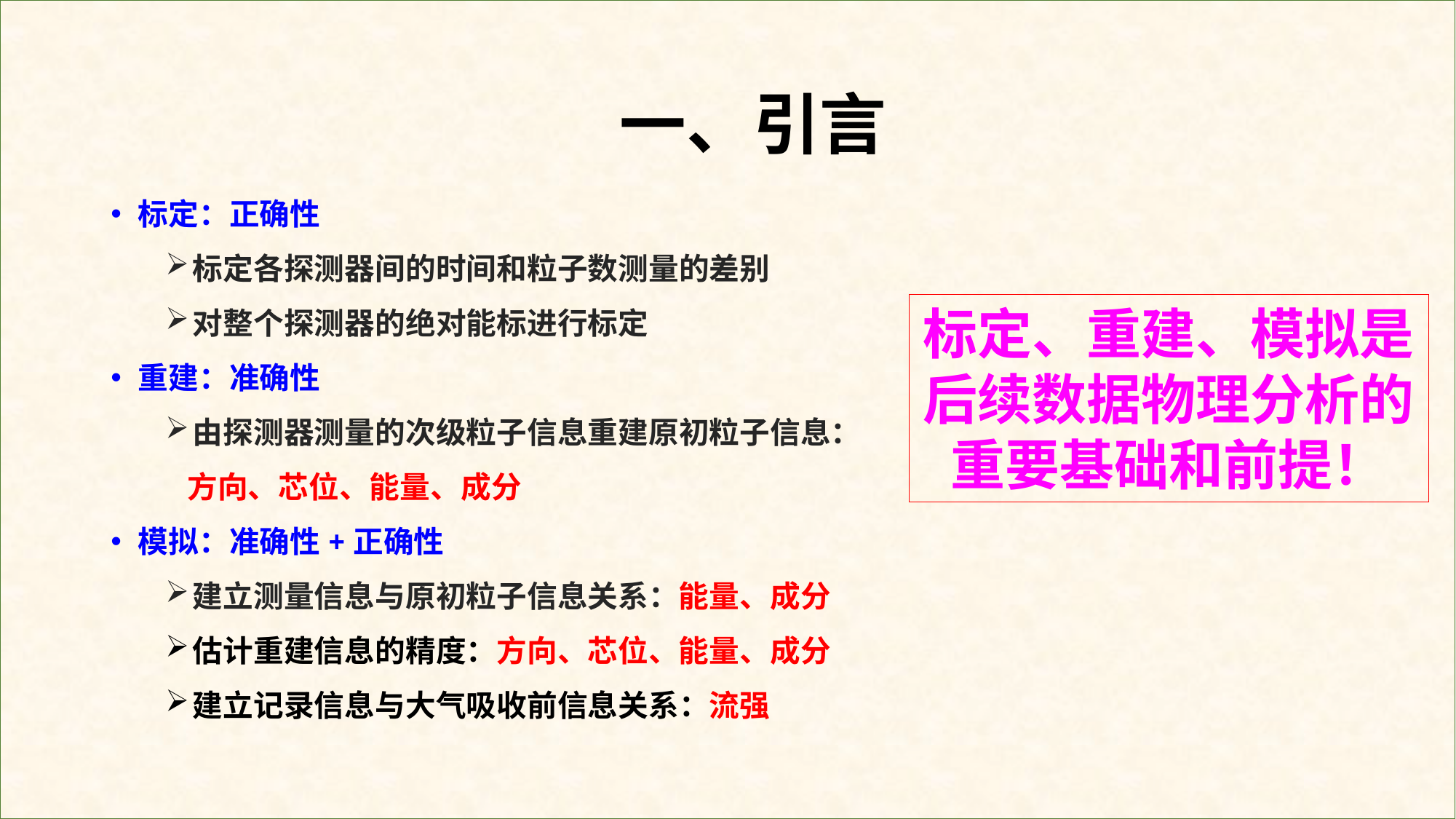

一、引言
标定：正确性
标定各探测器间的时间和粒子数测量的差别
对整个探测器的绝对能标进行标定
重建：准确性
由探测器测量的次级粒子信息重建原初粒子信息：
          方向、芯位、能量、成分
模拟：准确性+正确性
建立测量信息与原初粒子信息关系：能量、成分
估计重建信息的精度：方向、芯位、能量、成分
建立记录信息与大气吸收前信息关系：流强
标定、重建、模拟是后续数据物理分析的重要基础和前提！